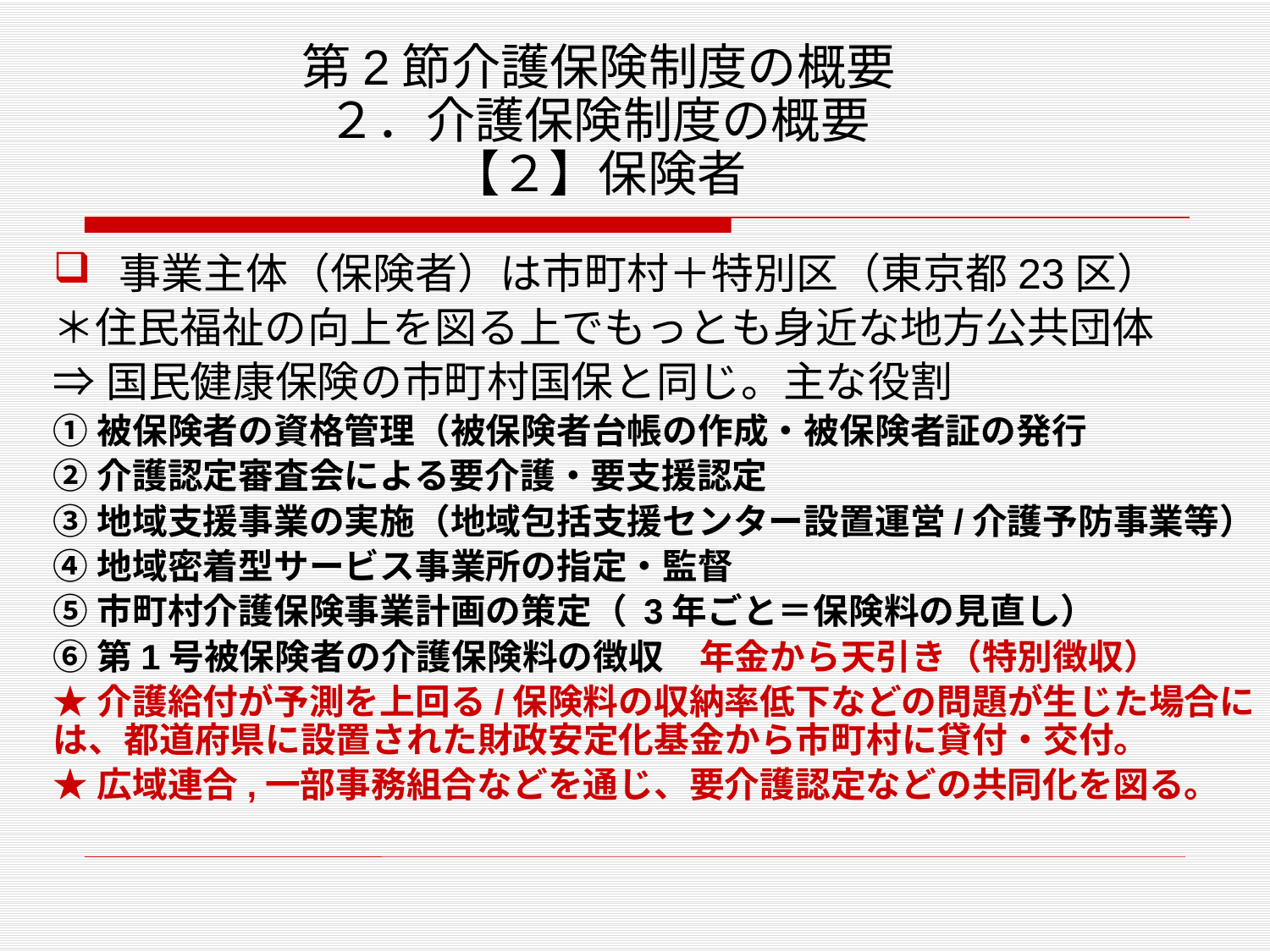

# 第2節介護保険制度の概要 ２．介護保険制度の概要 【２】保険者
事業主体（保険者）は市町村＋特別区（東京都23区）
＊住民福祉の向上を図る上でもっとも身近な地方公共団体
⇒国民健康保険の市町村国保と同じ。主な役割
①被保険者の資格管理（被保険者台帳の作成・被保険者証の発行
②介護認定審査会による要介護・要支援認定
③地域支援事業の実施（地域包括支援センター設置運営/介護予防事業等）
④地域密着型サービス事業所の指定・監督
⑤市町村介護保険事業計画の策定（ 3年ごと＝保険料の見直し）
⑥第1号被保険者の介護保険料の徴収　年金から天引き（特別徴収）
★介護給付が予測を上回る/保険料の収納率低下などの問題が生じた場合には、都道府県に設置された財政安定化基金から市町村に貸付・交付。
★広域連合,一部事務組合などを通じ、要介護認定などの共同化を図る。